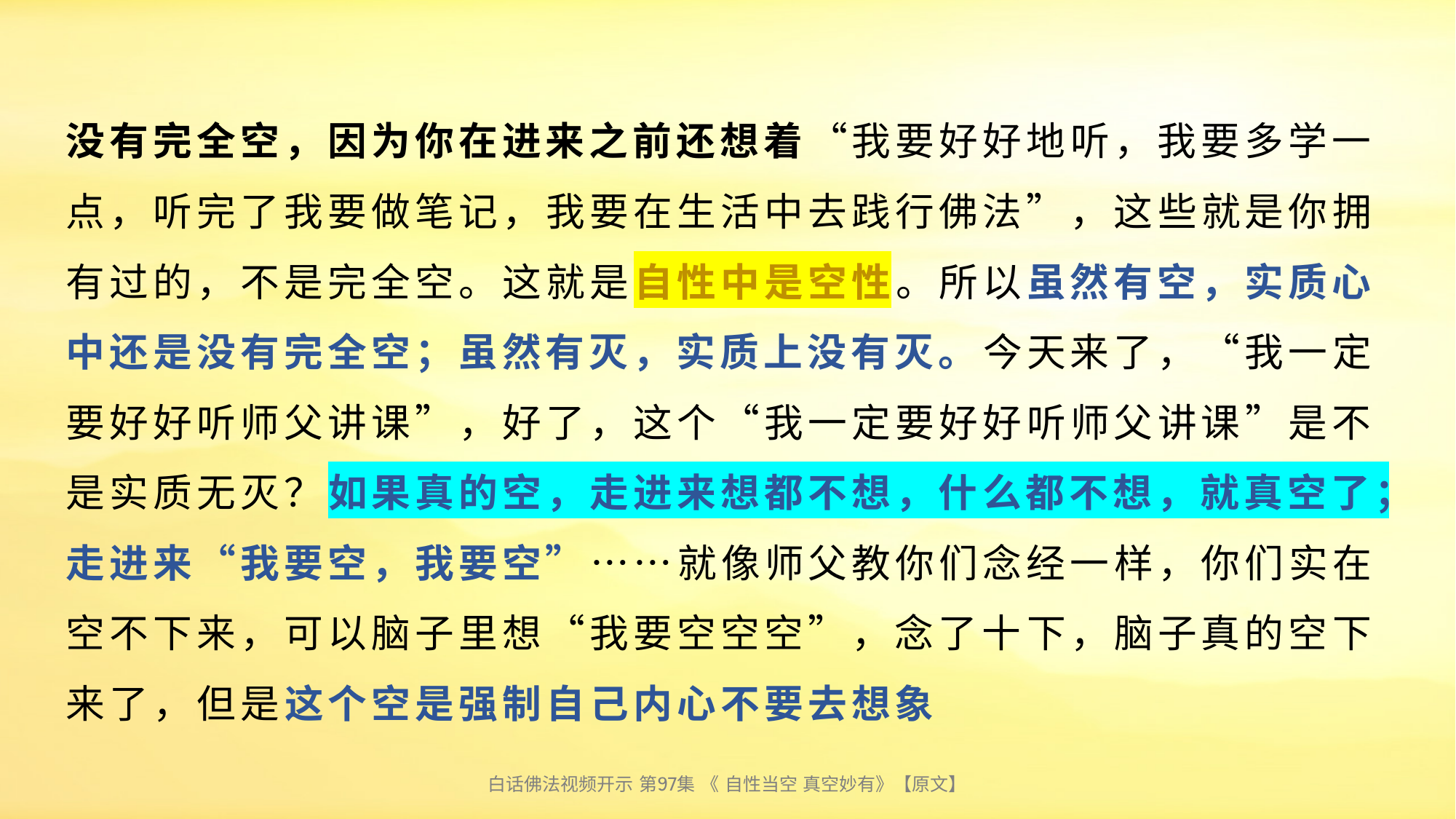

# 没有完全空，因为你在进来之前还想着“我要好好地听，我要多学一点，听完了我要做笔记，我要在生活中去践行佛法”，这些就是你拥有过的，不是完全空。这就是自性中是空性。所以虽然有空，实质心中还是没有完全空；虽然有灭，实质上没有灭。今天来了，“我一定要好好听师父讲课”，好了，这个“我一定要好好听师父讲课”是不是实质无灭？如果真的空，走进来想都不想，什么都不想，就真空了；走进来“我要空，我要空”……就像师父教你们念经一样，你们实在空不下来，可以脑子里想“我要空空空”，念了十下，脑子真的空下来了，但是这个空是强制自己内心不要去想象
白话佛法视频开示 第97集 《 自性当空 真空妙有》【原文】